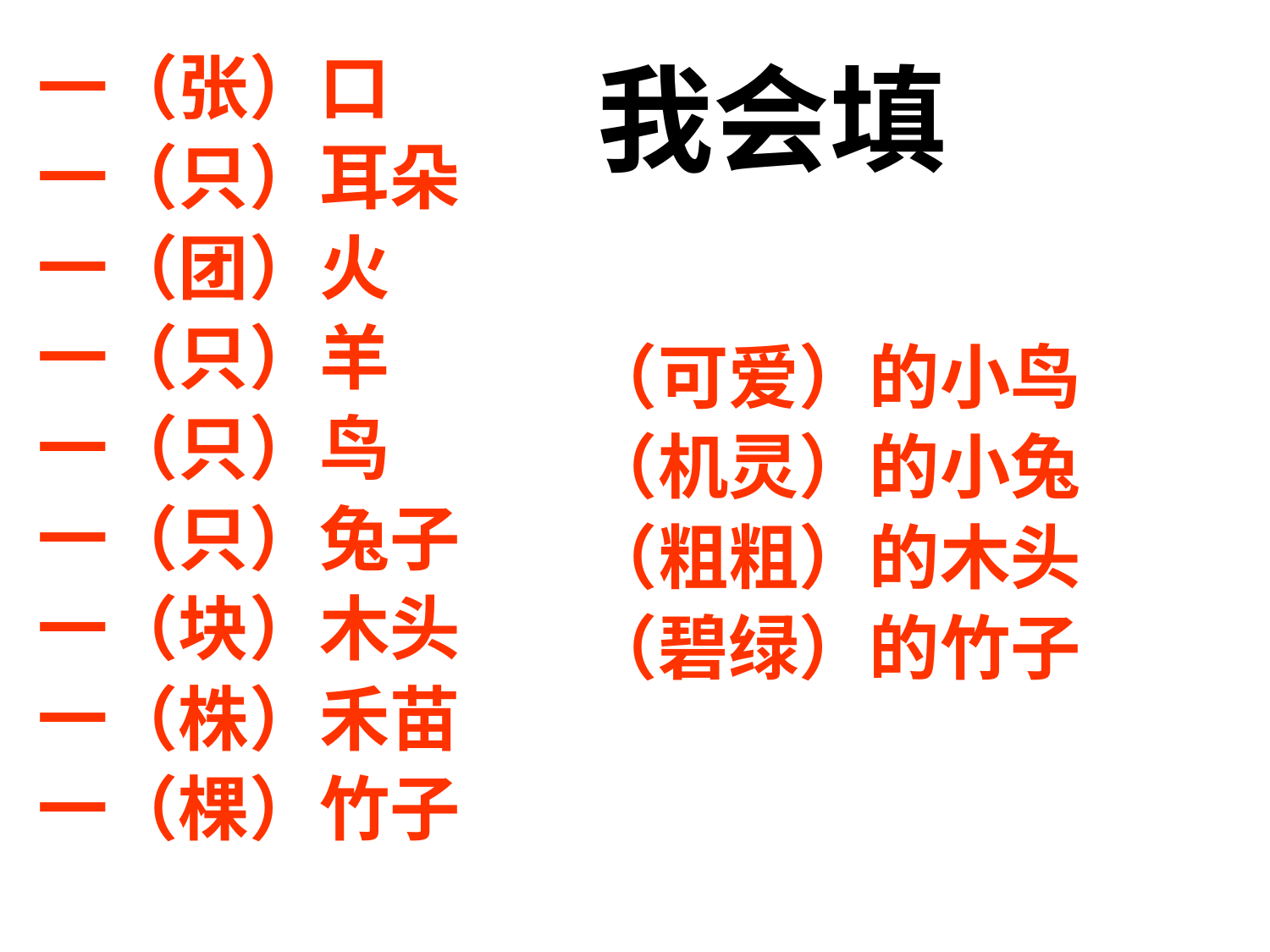

一（张）口
一（只）耳朵
一（团）火
一（只）羊
一（只）鸟
一（只）兔子
一（块）木头
一（株）禾苗
一（棵）竹子
我会填
（可爱）的小鸟
（机灵）的小兔
（粗粗）的木头
（碧绿）的竹子